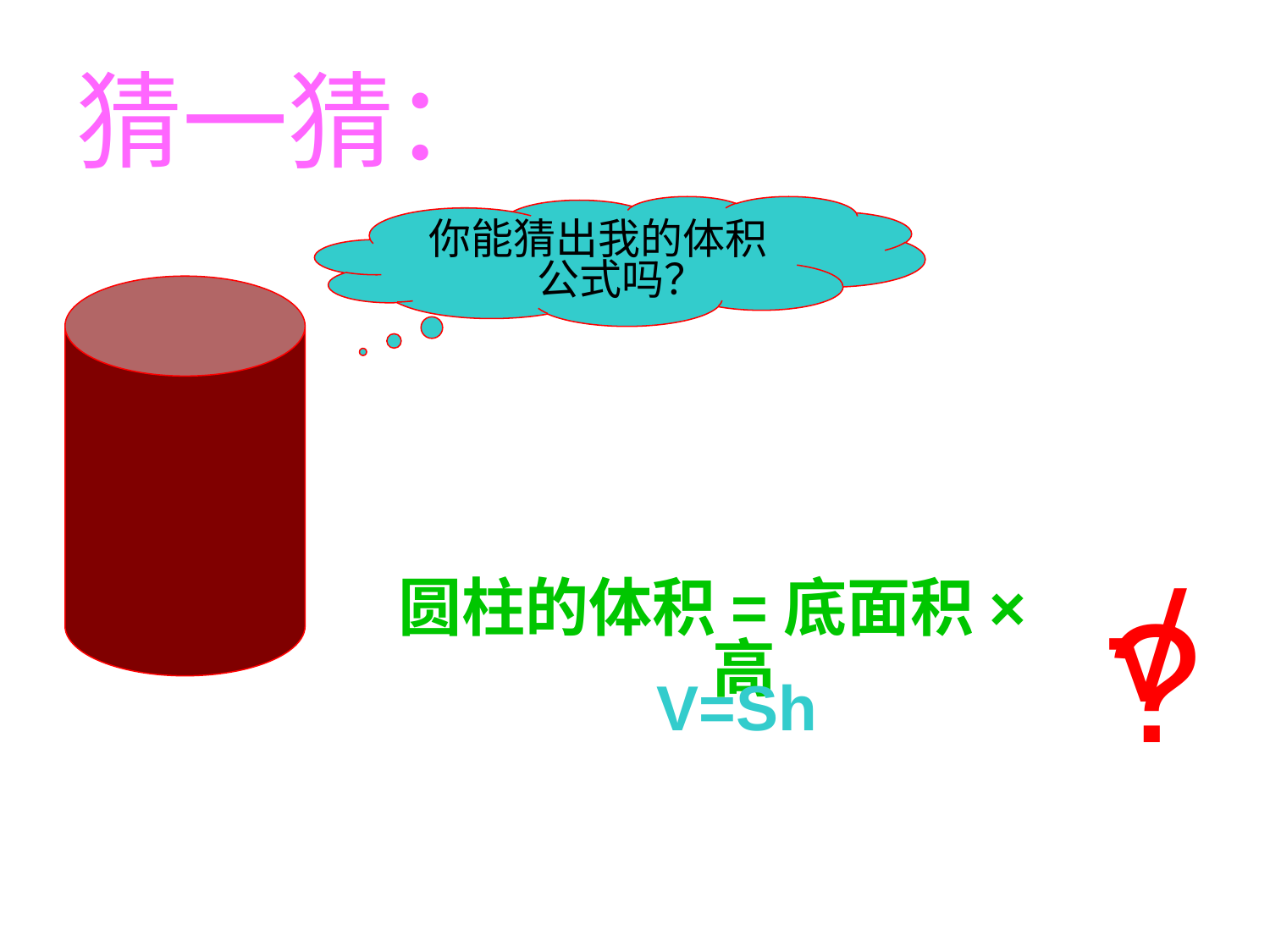

# 猜一猜：
你能猜出我的体积公式吗？

圆柱的体积=底面积×高
√
?
V=Sh